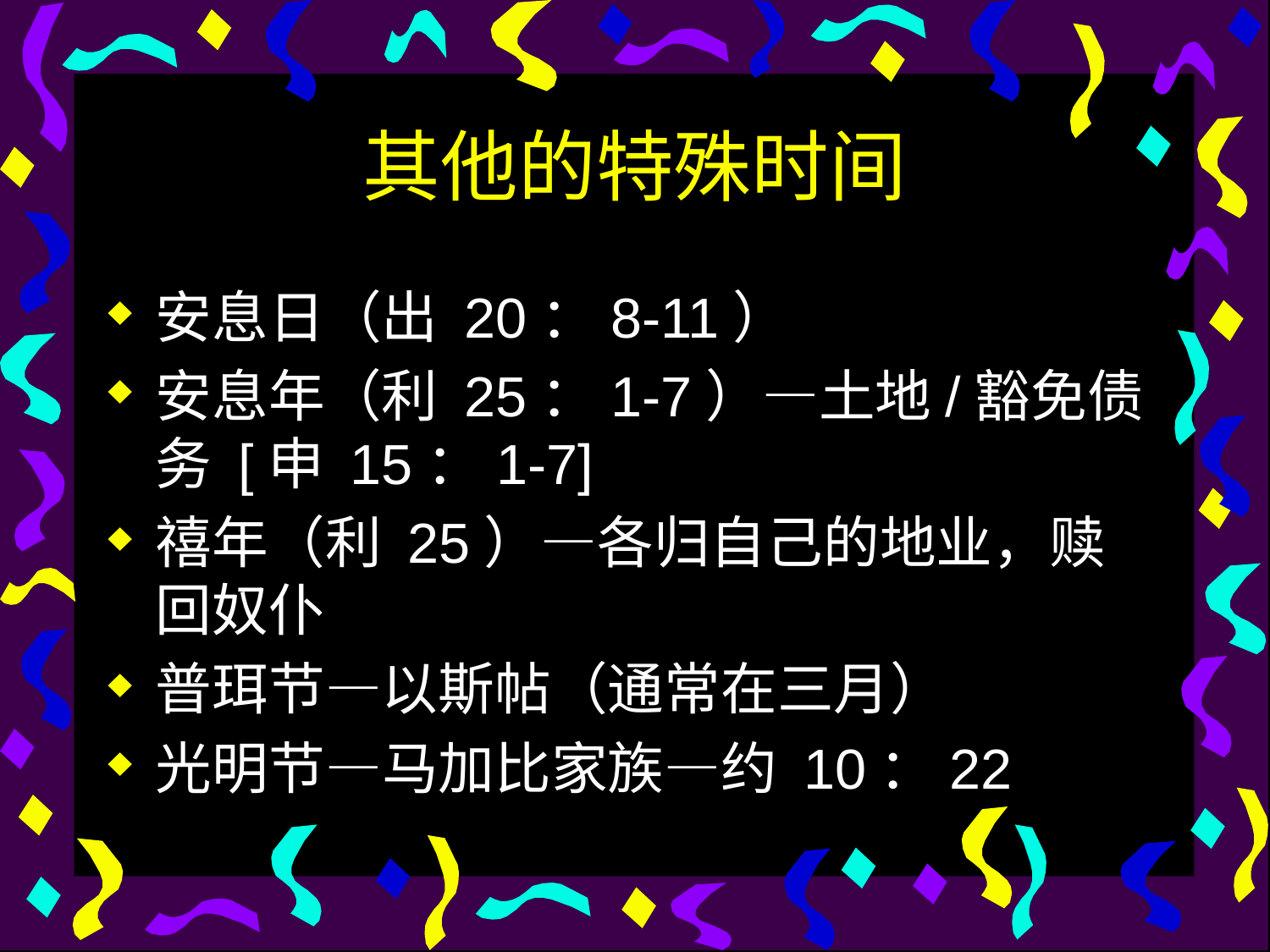

# 其他的特殊时间
安息日（出 20：8-11）
安息年（利 25：1-7）—土地/豁免债务 [申 15：1-7]
禧年（利 25）—各归自己的地业，赎回奴仆
普珥节—以斯帖（通常在三月）
光明节—马加比家族—约 10：22